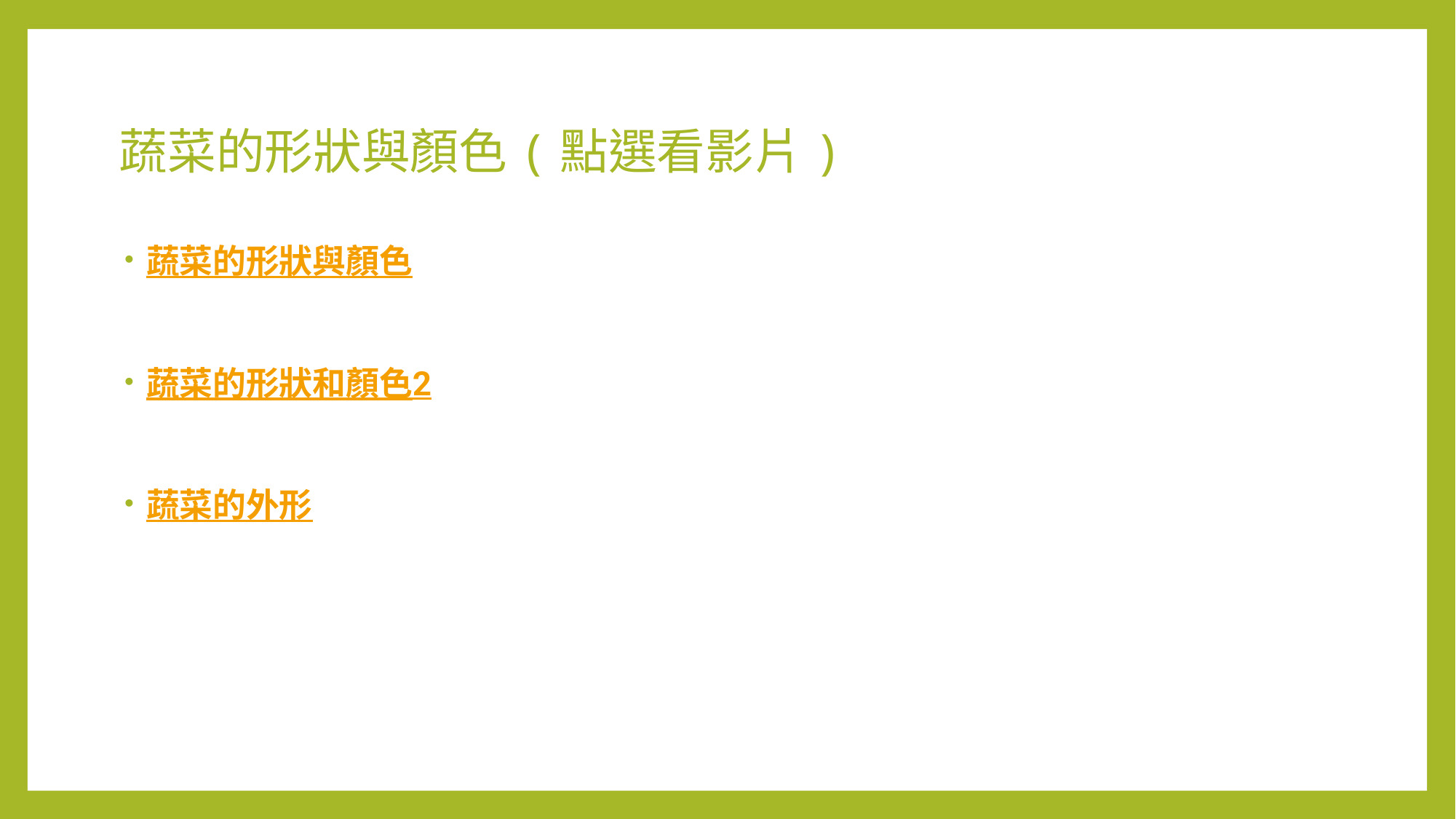

# 蔬菜的形狀與顏色(點選看影片)
蔬菜的形狀與顏色

蔬菜的形狀和顏色2

蔬菜的外形